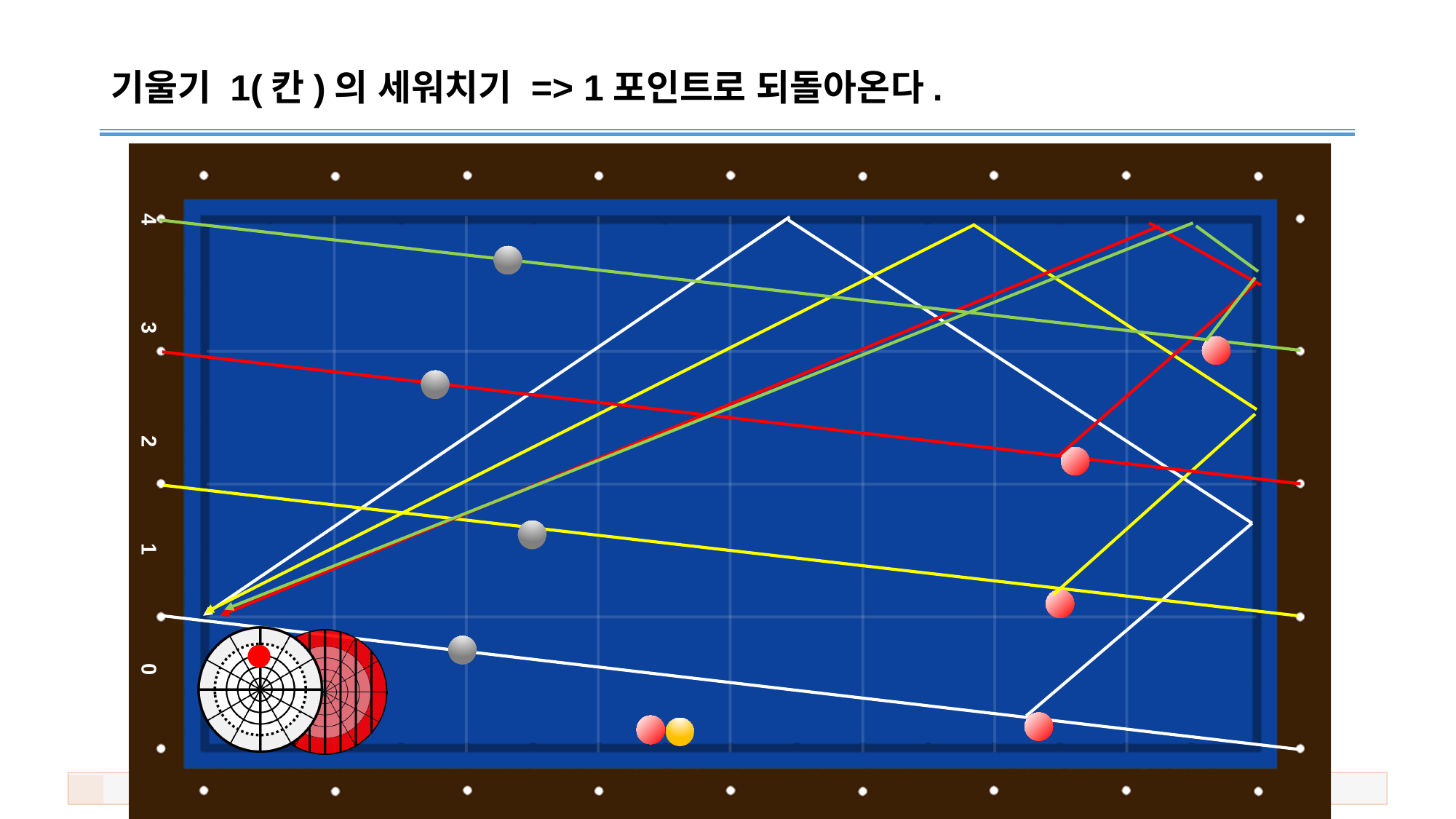

# 기울기 1(칸)의 세워치기 => 1포인트로 되돌아온다.

4                3                 2                1                  0